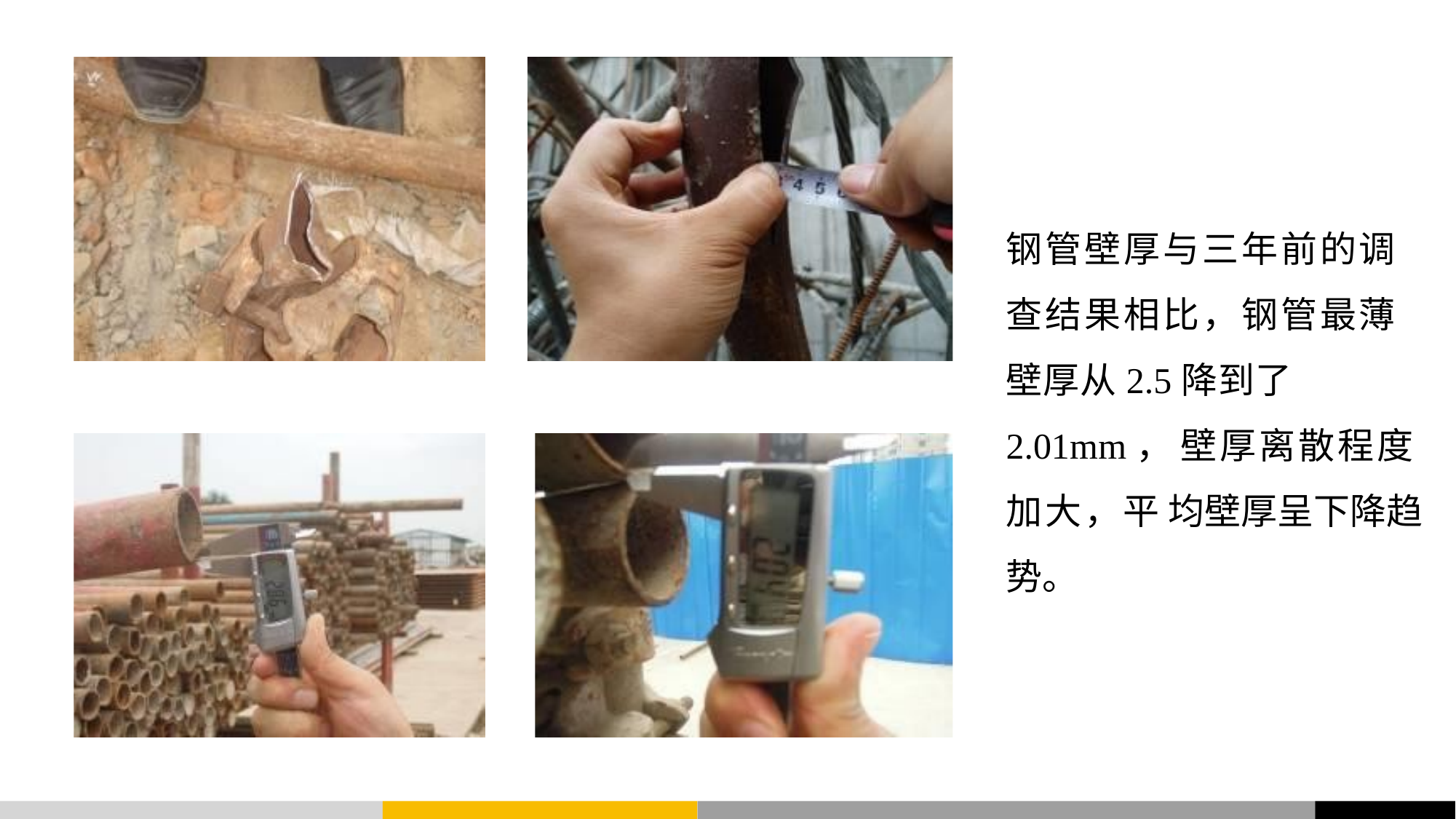

# 钢管壁厚与三年前的调 查结果相比，钢管最薄 壁厚从2.5降到了2.01mm， 壁厚离散程度加大，平 均壁厚呈下降趋势。